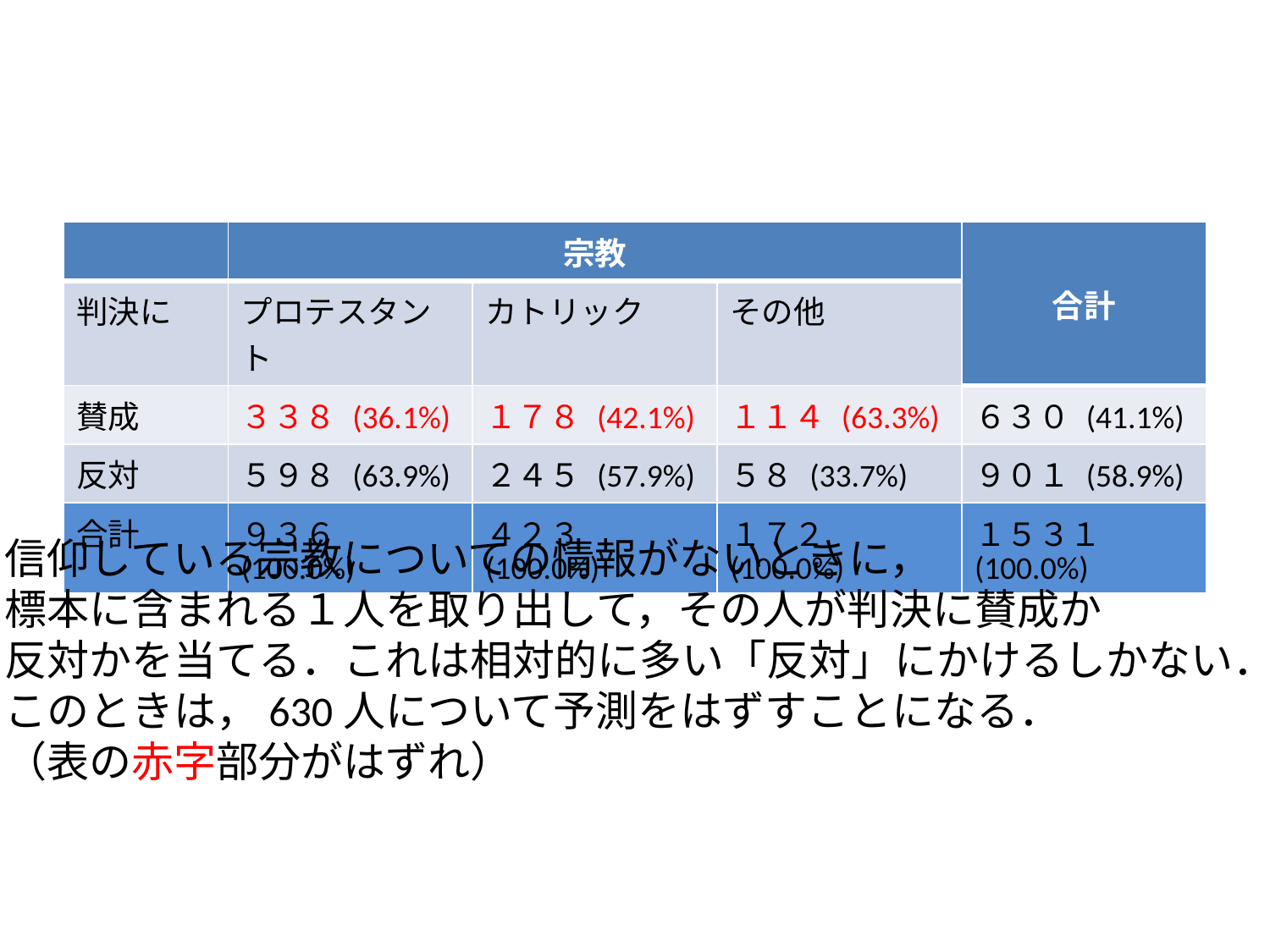

#
|  | 宗教 |  |  | 合計 |
| --- | --- | --- | --- | --- |
| 判決に | プロテスタント | カトリック | その他 |  |
| 賛成 | ３３８ (36.1%) | １７８ (42.1%) | １１４ (63.3%) | ６３０ (41.1%) |
| 反対 | ５９８ (63.9%) | ２４５ (57.9%) | ５８ (33.7%) | ９０１ (58.9%) |
| 合計 | ９３６ (100.0%) | ４２３ (100.0%) | １７２ (100.0%) | １５３１ (100.0%) |
信仰している宗教についての情報がないときに，
標本に含まれる１人を取り出して，その人が判決に賛成か
反対かを当てる．これは相対的に多い「反対」にかけるしかない．
このときは，630人について予測をはずすことになる．
（表の赤字部分がはずれ）